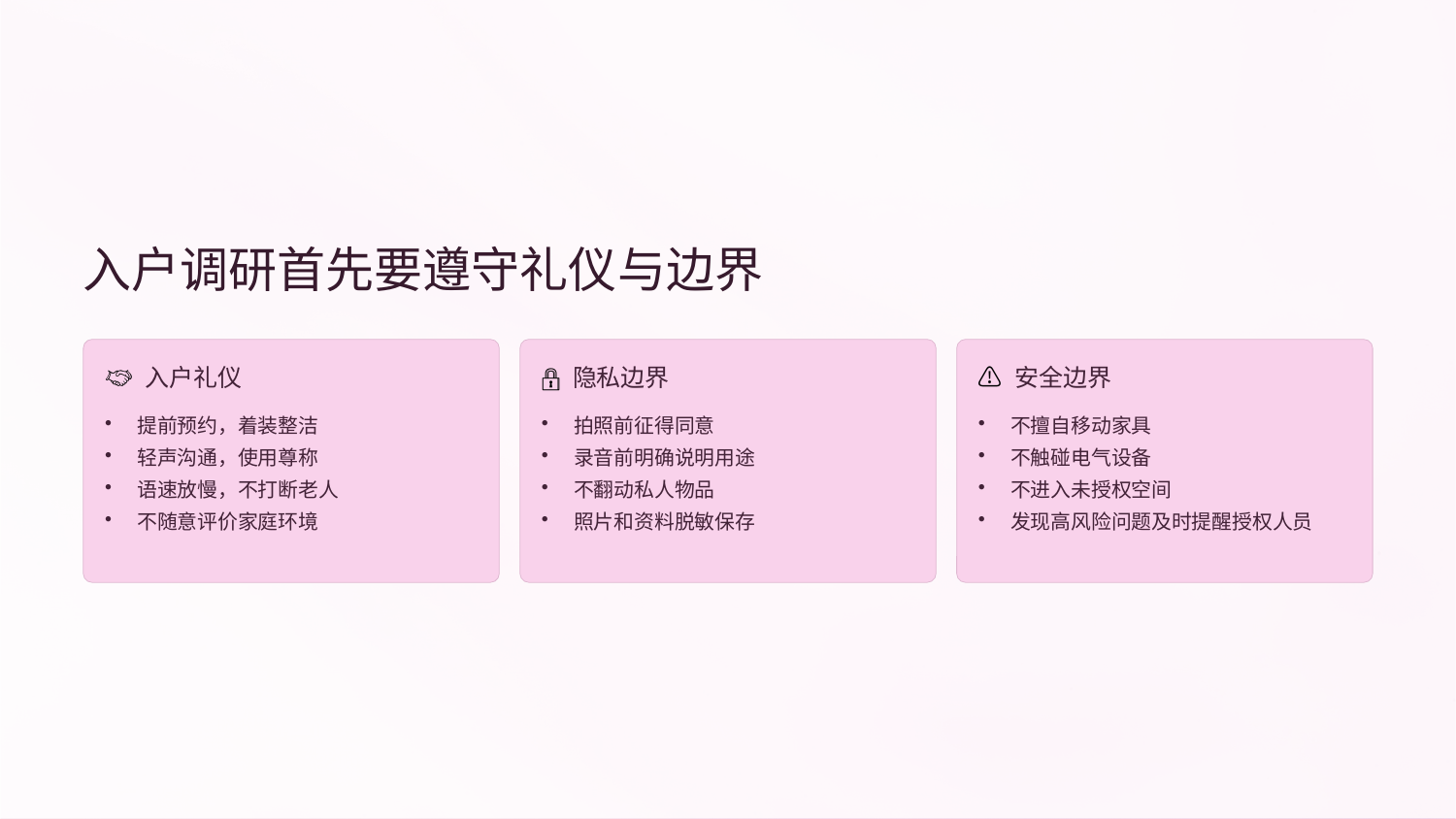

入户调研首先要遵守礼仪与边界

🤝 入户礼仪
🔒 隐私边界
⚠️ 安全边界
提前预约，着装整洁
轻声沟通，使用尊称
语速放慢，不打断老人
不随意评价家庭环境
拍照前征得同意
录音前明确说明用途
不翻动私人物品
照片和资料脱敏保存
不擅自移动家具
不触碰电气设备
不进入未授权空间
发现高风险问题及时提醒授权人员